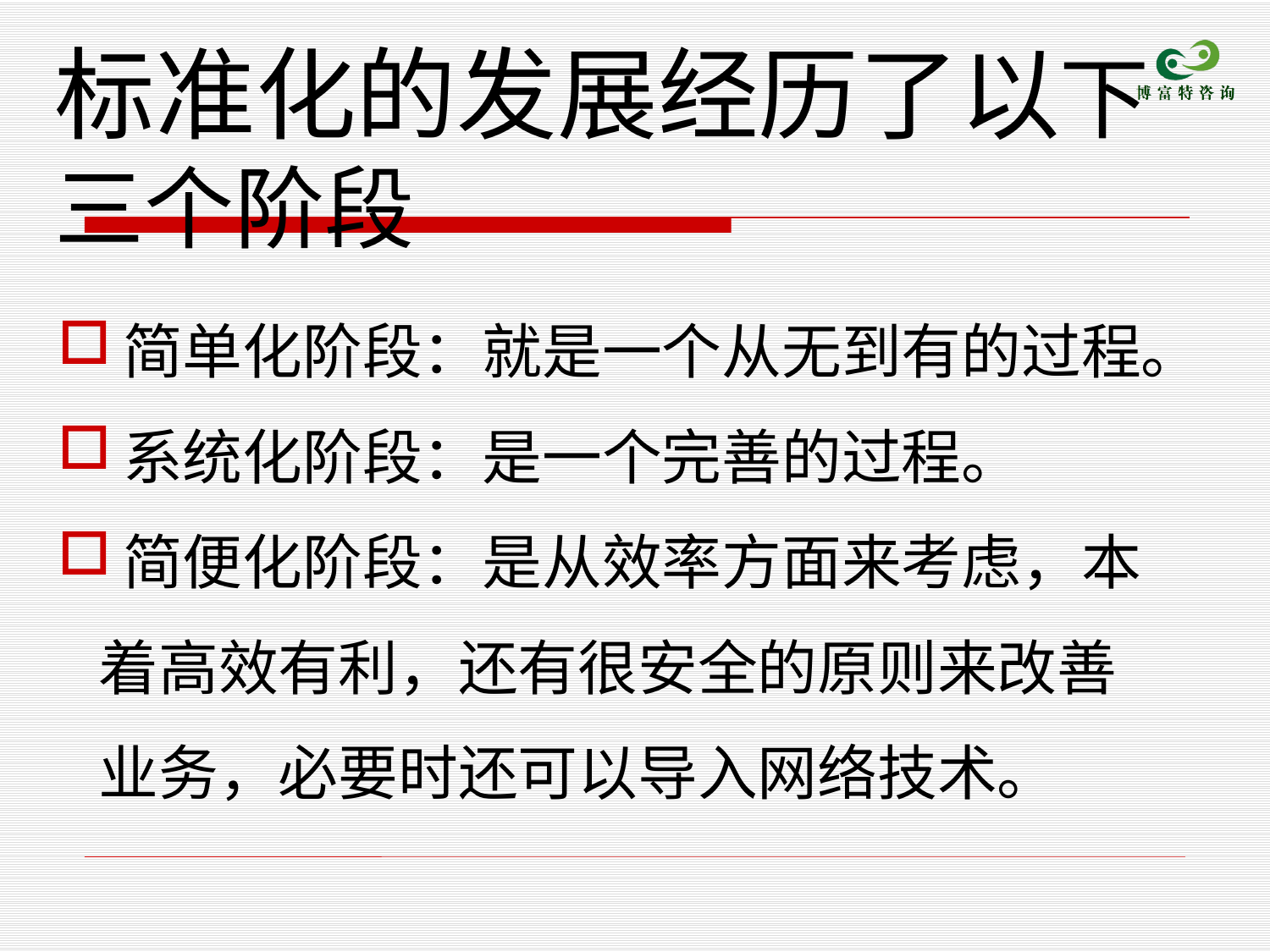

# 标准化的发展经历了以下三个阶段
简单化阶段：就是一个从无到有的过程。
系统化阶段：是一个完善的过程。
简便化阶段：是从效率方面来考虑，本
  着高效有利，还有很安全的原则来改善
  业务，必要时还可以导入网络技术。
553